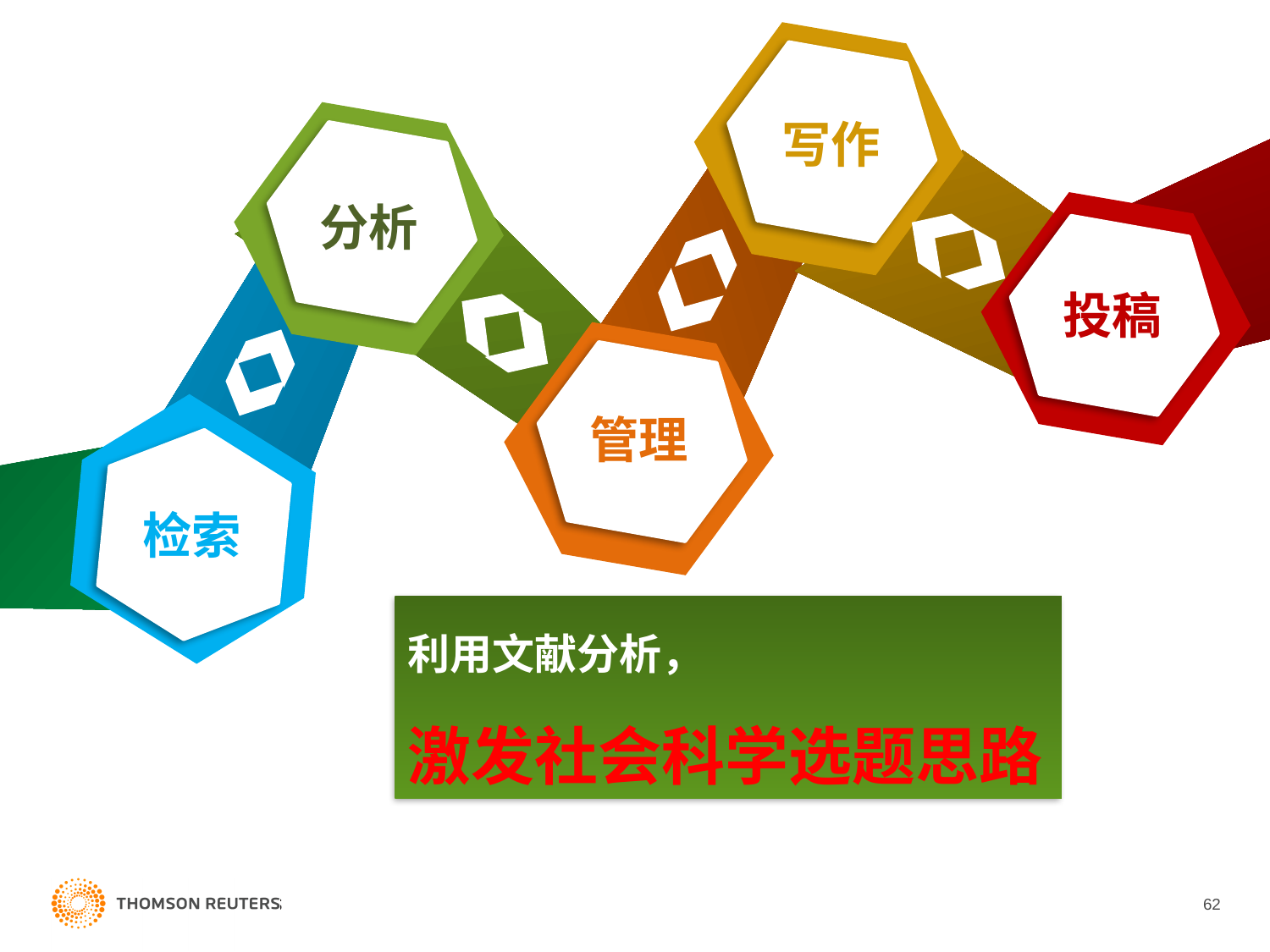

写作

管理

检索

投稿

分析

利用文献分析，
激发社会科学选题思路
62